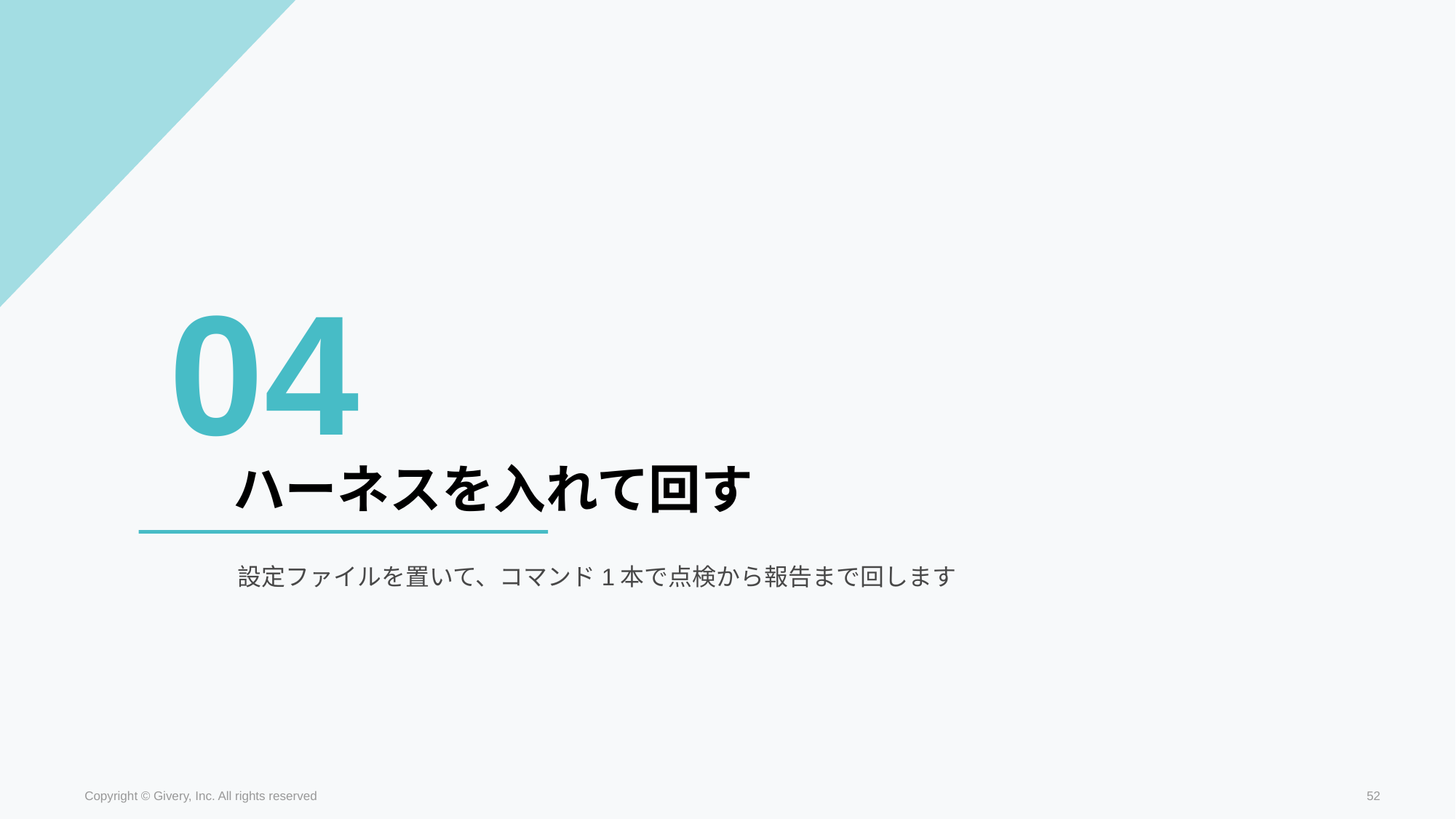

04
ハーネスを入れて回す

設定ファイルを置いて、コマンド1本で点検から報告まで回します
Copyright © Givery, Inc. All rights reserved
52